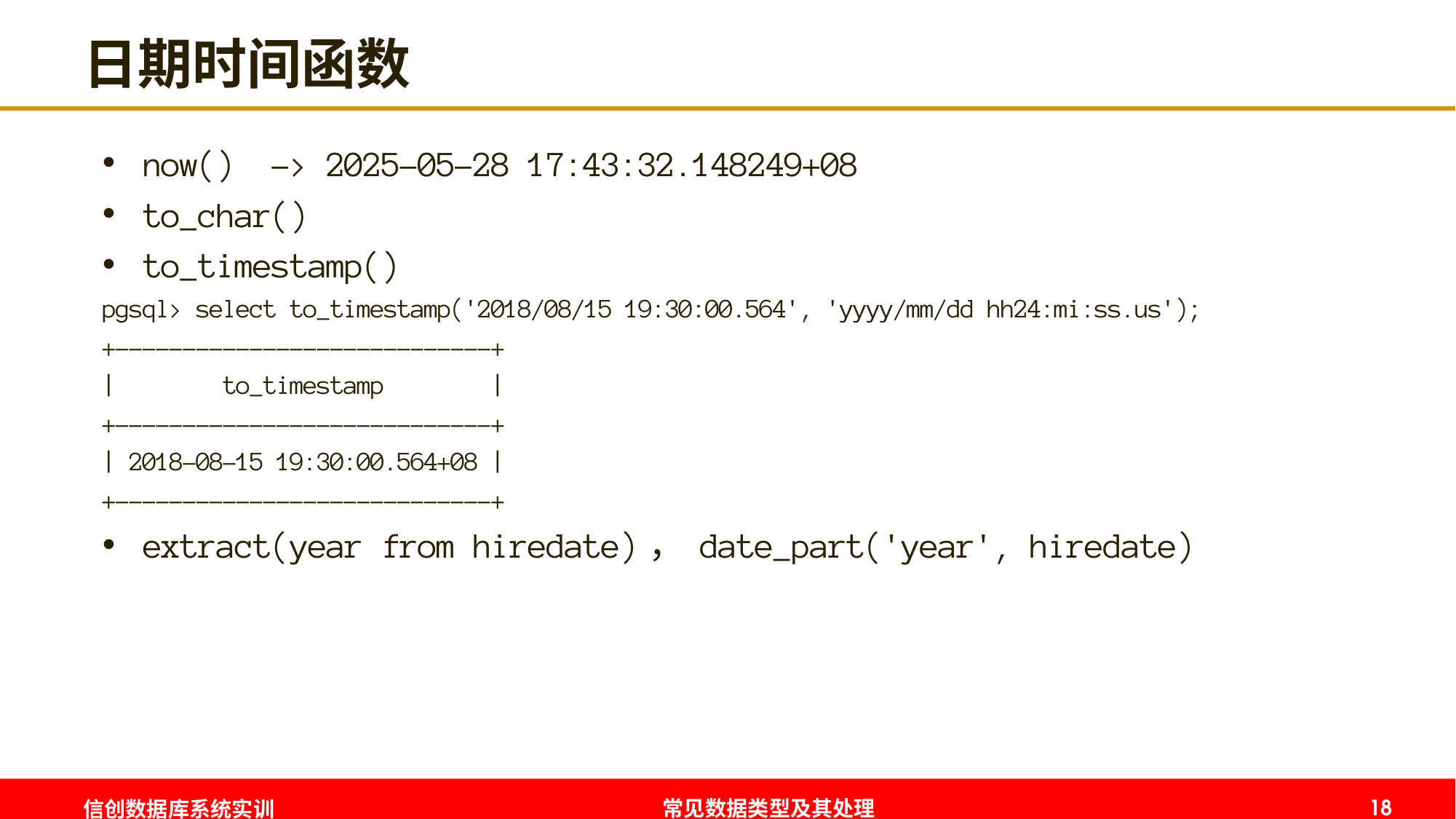

# 日期时间函数
now()  -> 2025-05-28 17:43:32.148249+08
to_char()
to_timestamp()
pgsql> select to_timestamp('2018/08/15 19:30:00.564', 'yyyy/mm/dd hh24:mi:ss.us');
+----------------------------+
|        to_timestamp        |
+----------------------------+
| 2018-08-15 19:30:00.564+08 |
+----------------------------+
extract(year from hiredate)， date_part('year', hiredate)